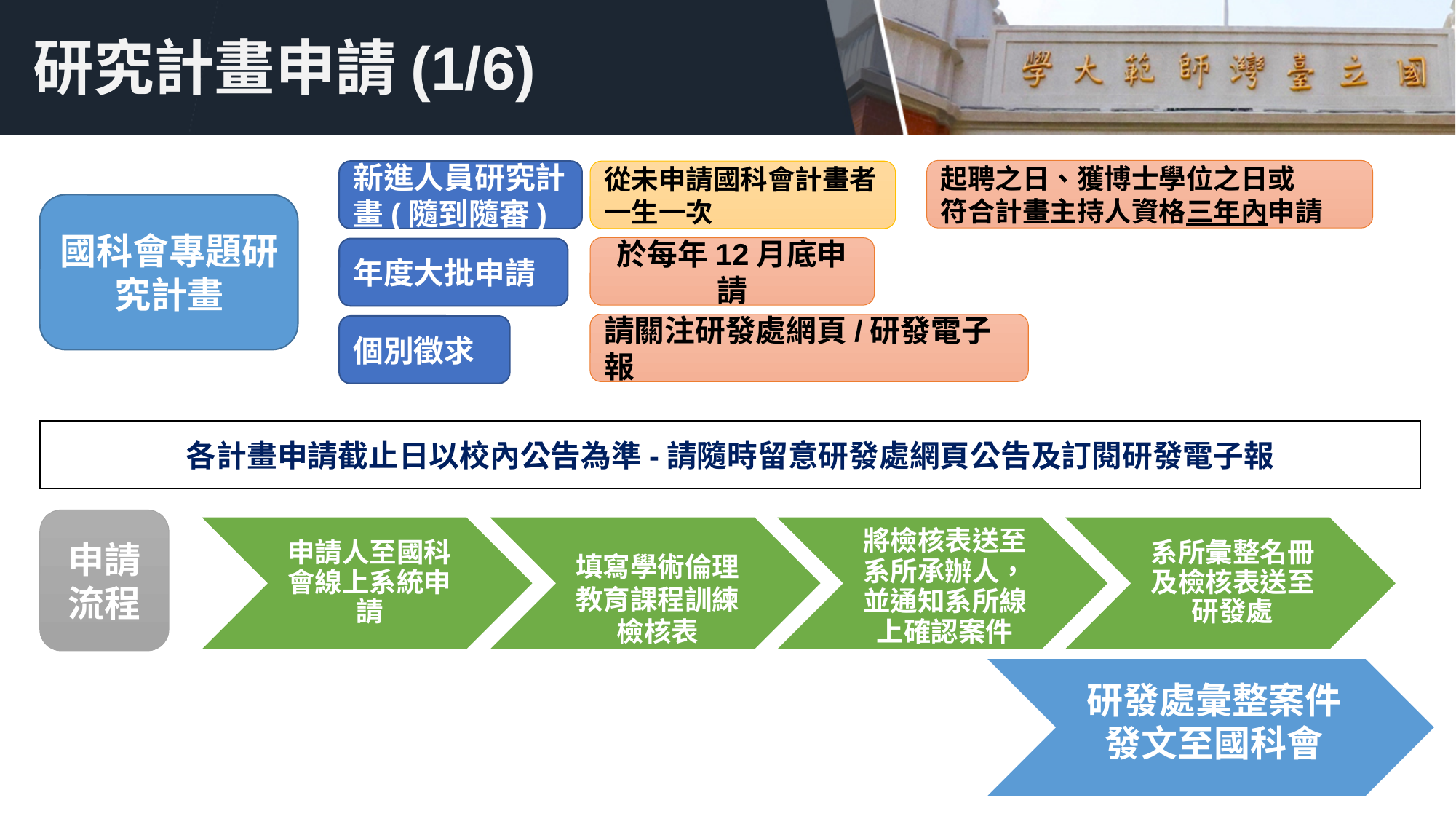

# 研究計畫申請(1/6)
起聘之日、獲博士學位之日或
符合計畫主持人資格三年內申請
新進人員研究計畫(隨到隨審)
從未申請國科會計畫者
一生一次
國科會專題研究計畫
於每年12月底申請
年度大批申請
請關注研發處網頁/研發電子報
個別徵求
各計畫申請截止日以校內公告為準-請隨時留意研發處網頁公告及訂閱研發電子報
申請流程
申請人至國科會線上系統申請
填寫學術倫理
教育課程訓練
檢核表
將檢核表送至系所承辦人，並通知系所線上確認案件
系所彙整名冊及檢核表送至研發處
研發處彙整案件
發文至國科會